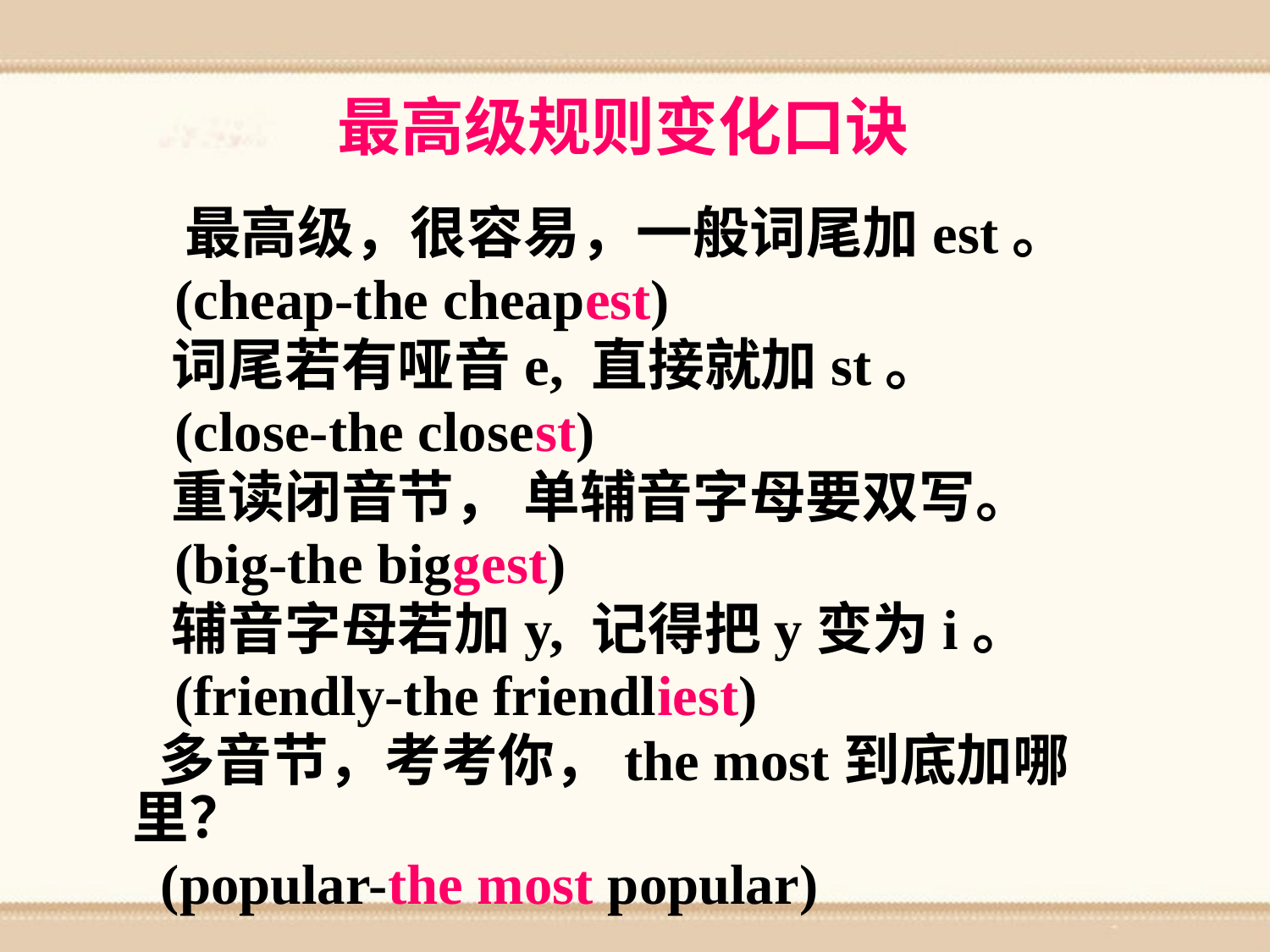

最高级规则变化口诀
   最高级，很容易，一般词尾加est。
   (cheap-the cheapest)
  词尾若有哑音e, 直接就加st。
   (close-the closest)
  重读闭音节， 单辅音字母要双写。
   (big-the biggest)
  辅音字母若加y, 记得把y变为i。
   (friendly-the friendliest)
 多音节，考考你，the most到底加哪里？
  (popular-the most popular)